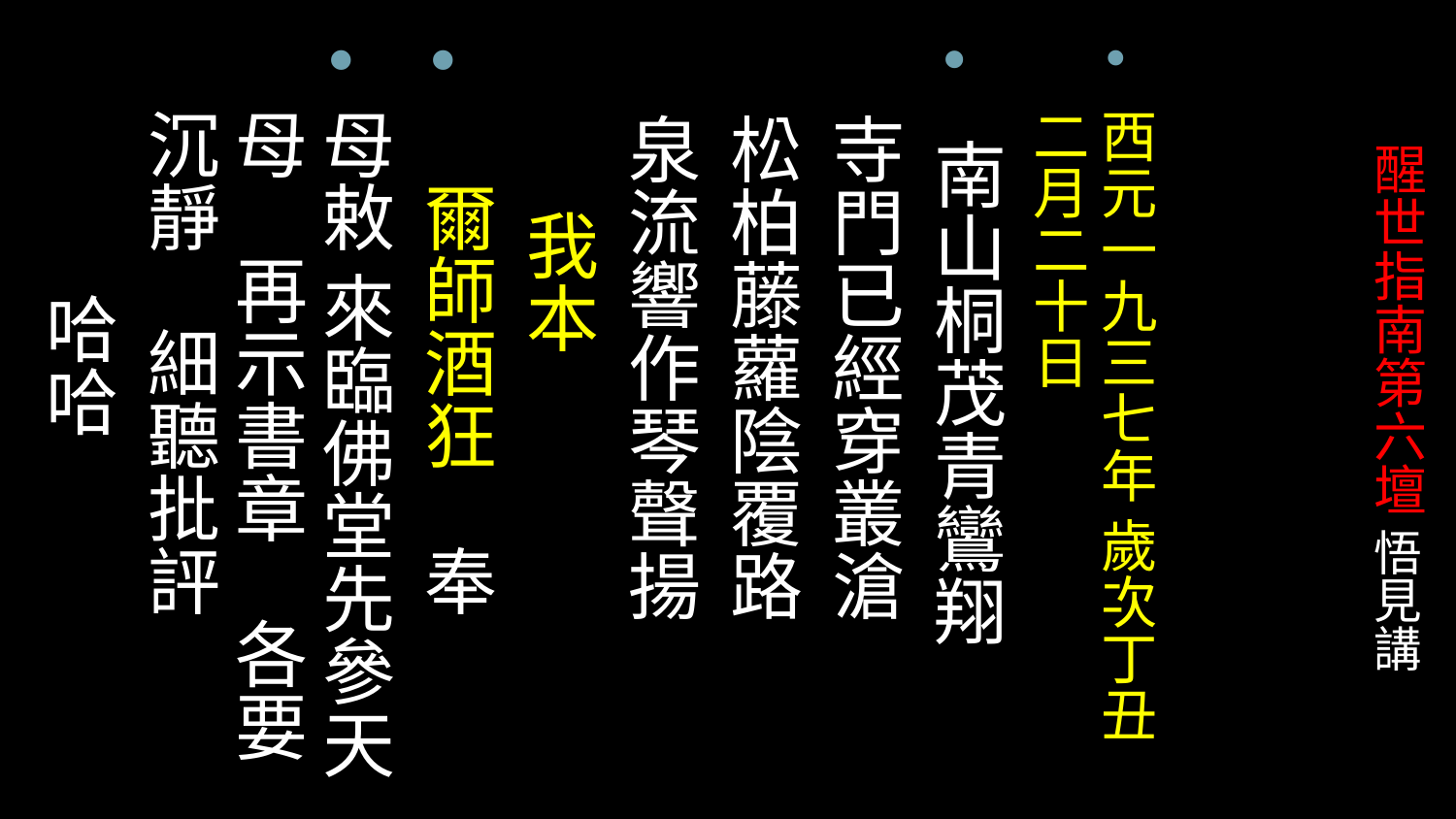

# 醒世指南第六壇 悟見講
西元一九三七年 歲次丁丑  二月二十日
 南山桐茂青鸞翔
   寺門已經穿叢滄
   松柏藤蘿陰覆路
   泉流響作琴聲揚
　　 我本
　爾師酒狂　奉
母敕 來臨佛堂先參天母　再示書章　各要沉靜　細聽批評
              哈哈